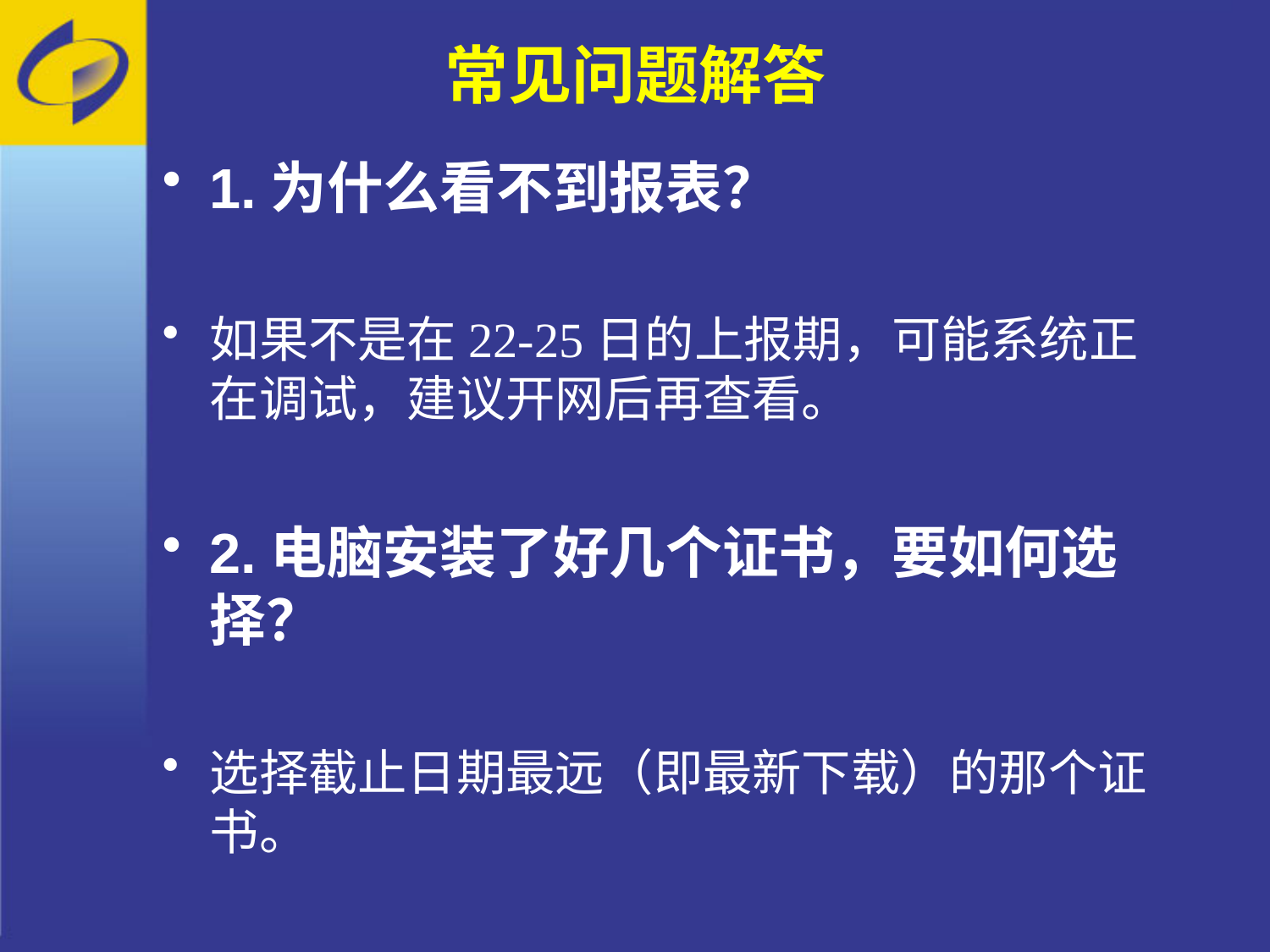

# 常见问题解答
1.为什么看不到报表？

如果不是在22-25日的上报期，可能系统正在调试，建议开网后再查看。

2.电脑安装了好几个证书，要如何选择？

选择截止日期最远（即最新下载）的那个证书。